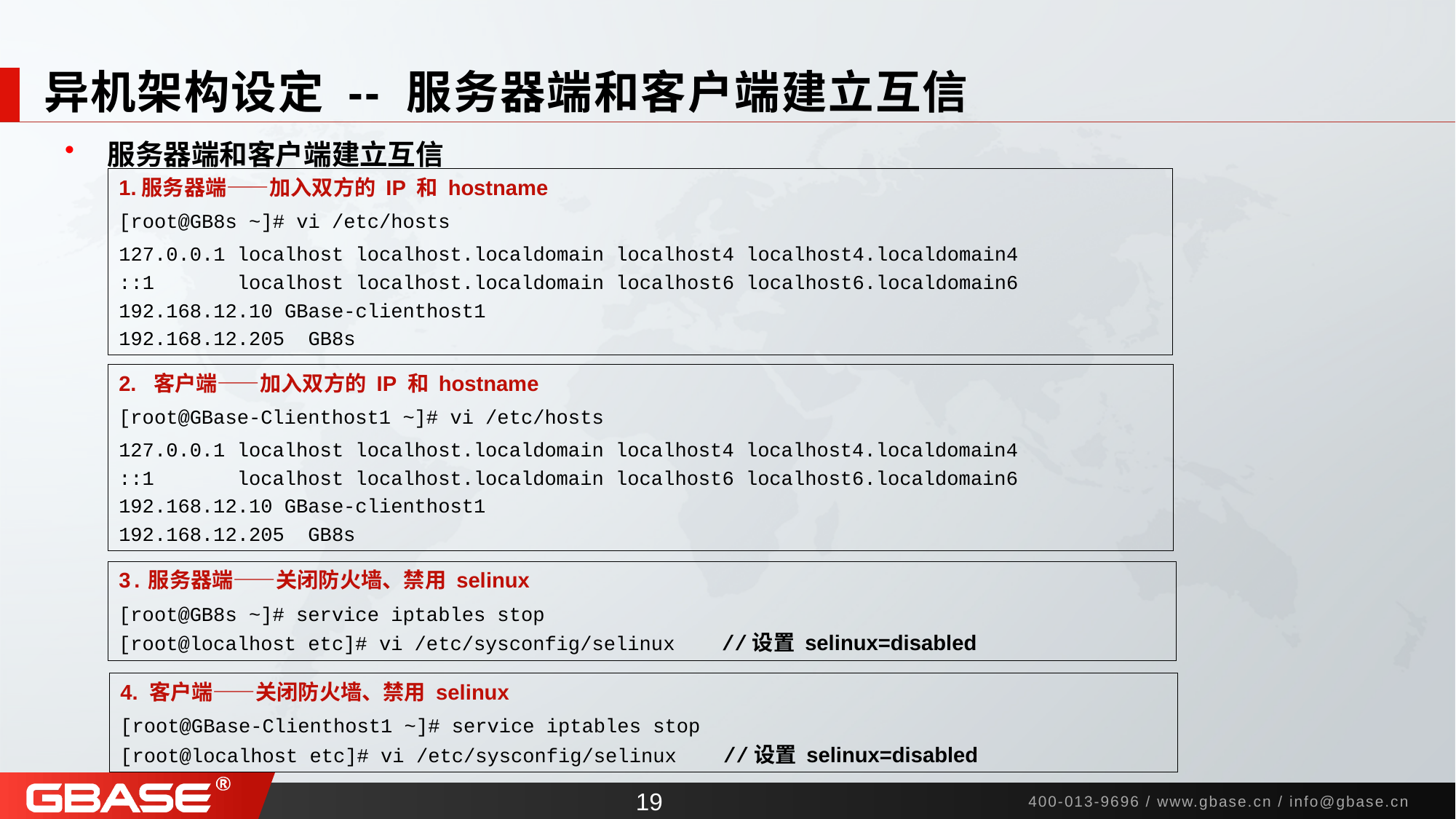

# 异机架构设定 -- 服务器端和客户端建立互信
服务器端和客户端建立互信

1.服务器端——加入双方的 IP 和 hostname
[root@GB8s ~]# vi /etc/hosts
127.0.0.1 localhost localhost.localdomain localhost4 localhost4.localdomain4
::1       localhost localhost.localdomain localhost6 localhost6.localdomain6
192.168.12.10 GBase-clienthost1
192.168.12.205  GB8s
2.  客户端——加入双方的 IP 和 hostname
[root@GBase-Clienthost1 ~]# vi /etc/hosts
127.0.0.1 localhost localhost.localdomain localhost4 localhost4.localdomain4
::1       localhost localhost.localdomain localhost6 localhost6.localdomain6
192.168.12.10 GBase-clienthost1
192.168.12.205  GB8s
3.服务器端——关闭防火墙、禁用 selinux
[root@GB8s ~]# service iptables stop
[root@localhost etc]# vi /etc/sysconfig/selinux    //设置 selinux=disabled
4. 客户端——关闭防火墙、禁用 selinux
[root@GBase-Clienthost1 ~]# service iptables stop
[root@localhost etc]# vi /etc/sysconfig/selinux    //设置 selinux=disabled